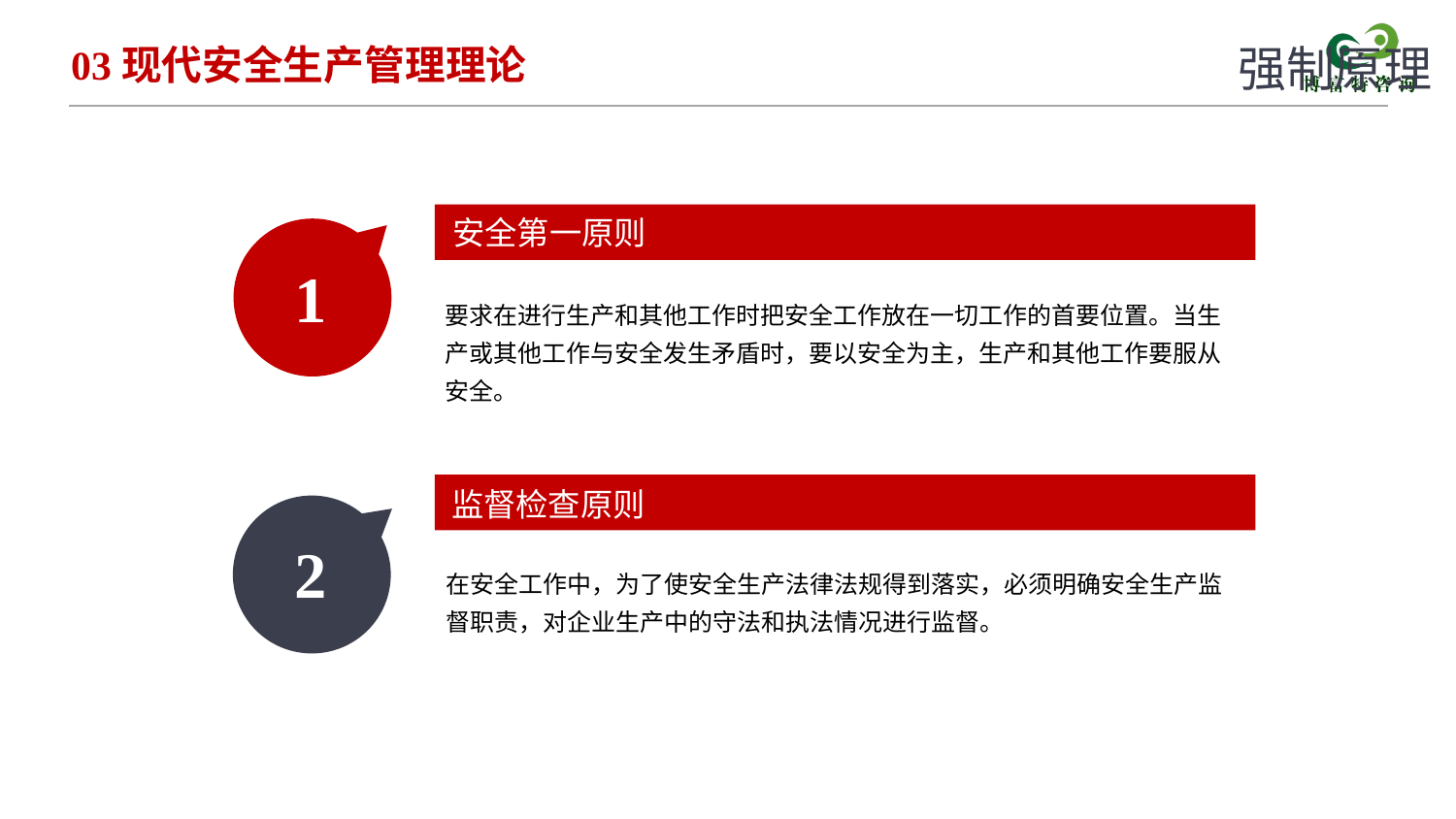

强制原理
03现代安全生产管理理论

安全第一原则
1
要求在进行生产和其他工作时把安全工作放在一切工作的首要位置。当生产或其他工作与安全发生矛盾时，要以安全为主，生产和其他工作要服从安全。

监督检查原则

在安全工作中，为了使安全生产法律法规得到落实，必须明确安全生产监督职责，对企业生产中的守法和执法情况进行监督。
2